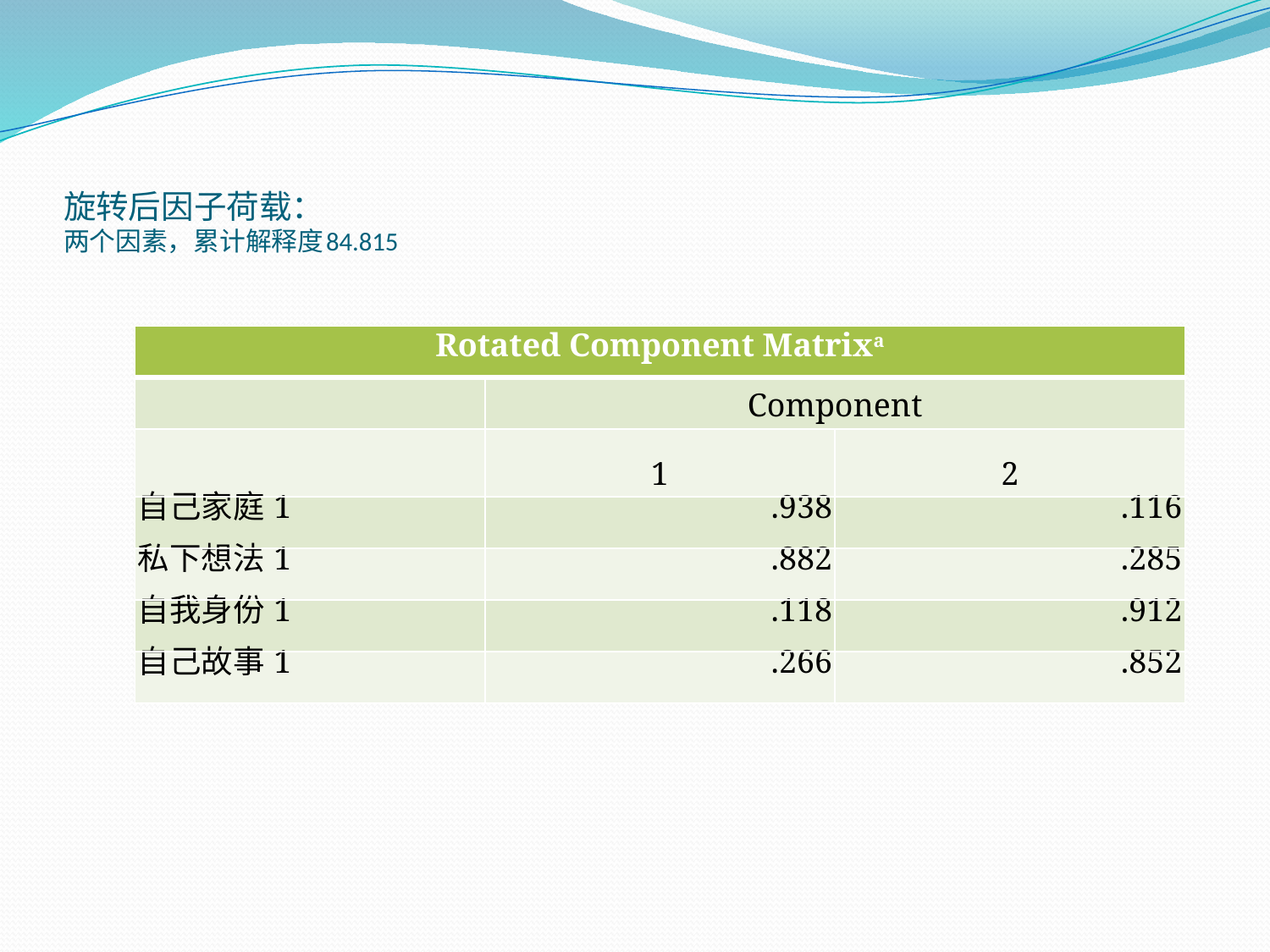

# 旋转后因子荷载： 两个因素，累计解释度84.815
| Rotated Component Matrixa |  |  |
| --- | --- | --- |
|  | Component |  |
|  | 1 | 2 |
| 自己家庭1 | .938 | .116 |
| 私下想法1 | .882 | .285 |
| 自我身份1 | .118 | .912 |
| 自己故事1 | .266 | .852 |